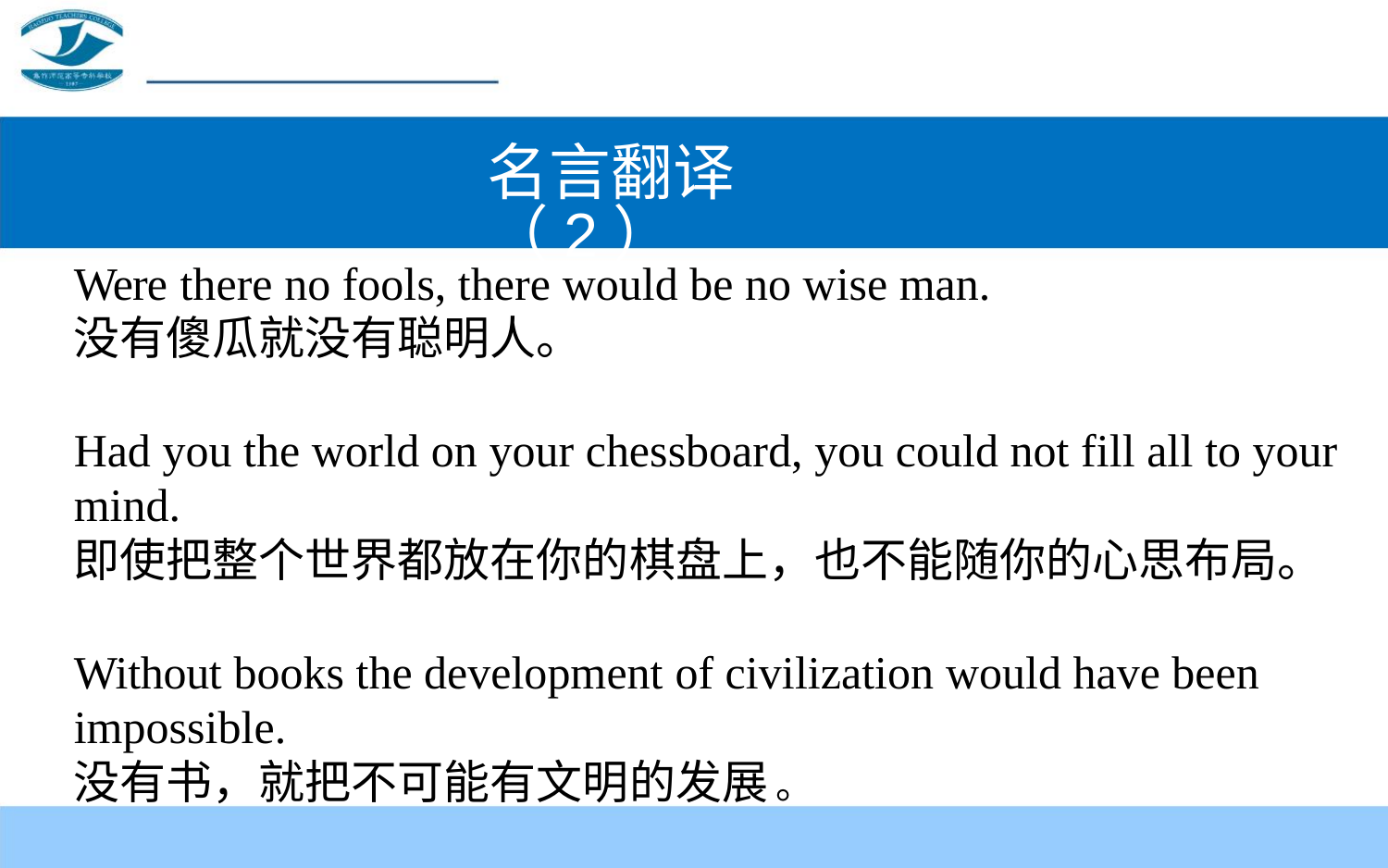

名言翻译（2）
Were there no fools, there would be no wise man.
没有傻瓜就没有聪明人。
Had you the world on your chessboard, you could not fill all to your
mind.
即使把整个世界都放在你的棋盘上，也不能随你的心思布局。
Without books the development of civilization would have been
impossible.
没有书，就把不可能有文明的发展 。